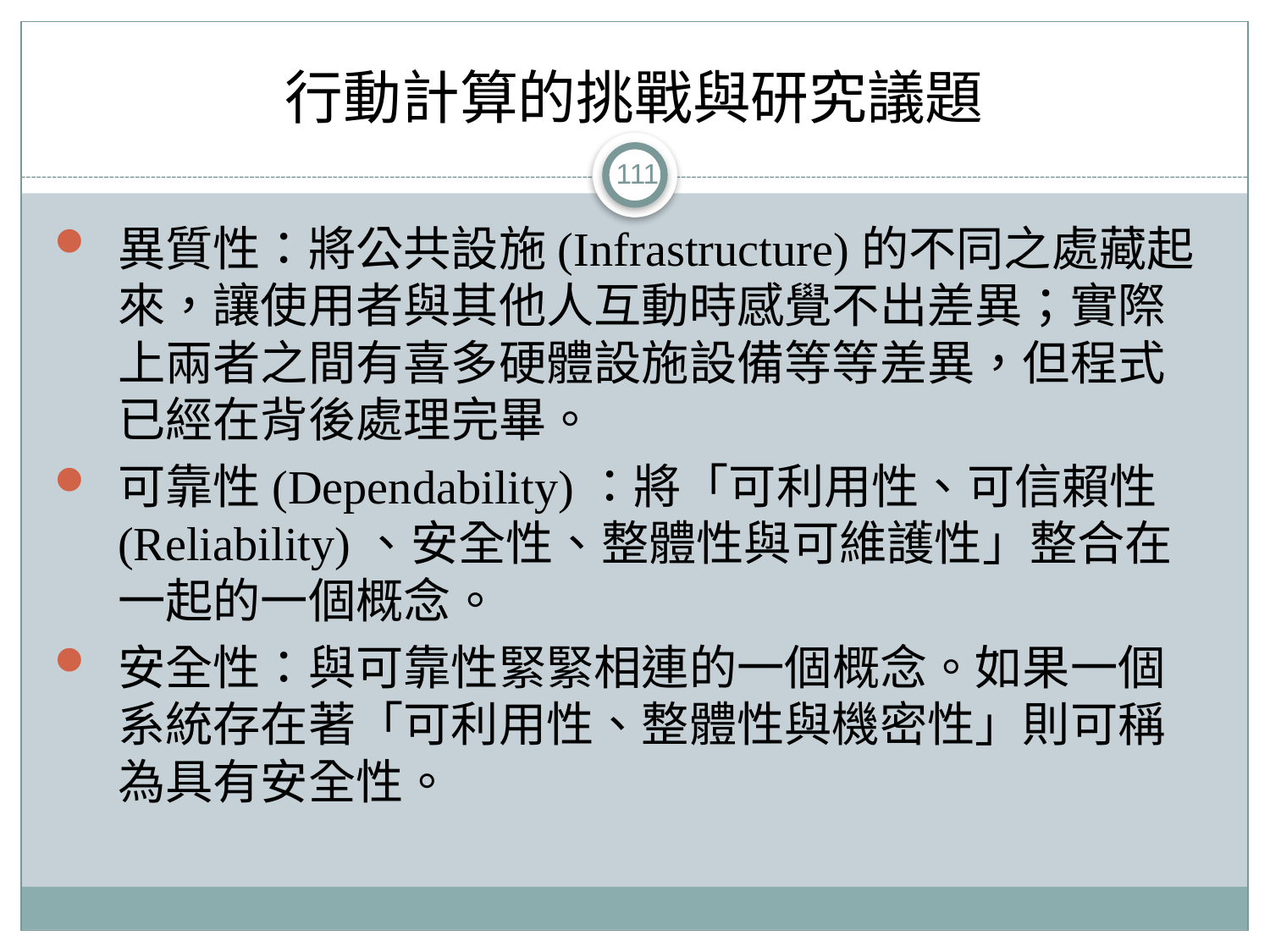

# 行動計算的挑戰與研究議題
111
異質性：將公共設施(Infrastructure)的不同之處藏起來，讓使用者與其他人互動時感覺不出差異；實際上兩者之間有喜多硬體設施設備等等差異，但程式已經在背後處理完畢。
可靠性(Dependability)：將「可利用性、可信賴性(Reliability)、安全性、整體性與可維護性」整合在一起的一個概念。
安全性：與可靠性緊緊相連的一個概念。如果一個系統存在著「可利用性、整體性與機密性」則可稱為具有安全性。